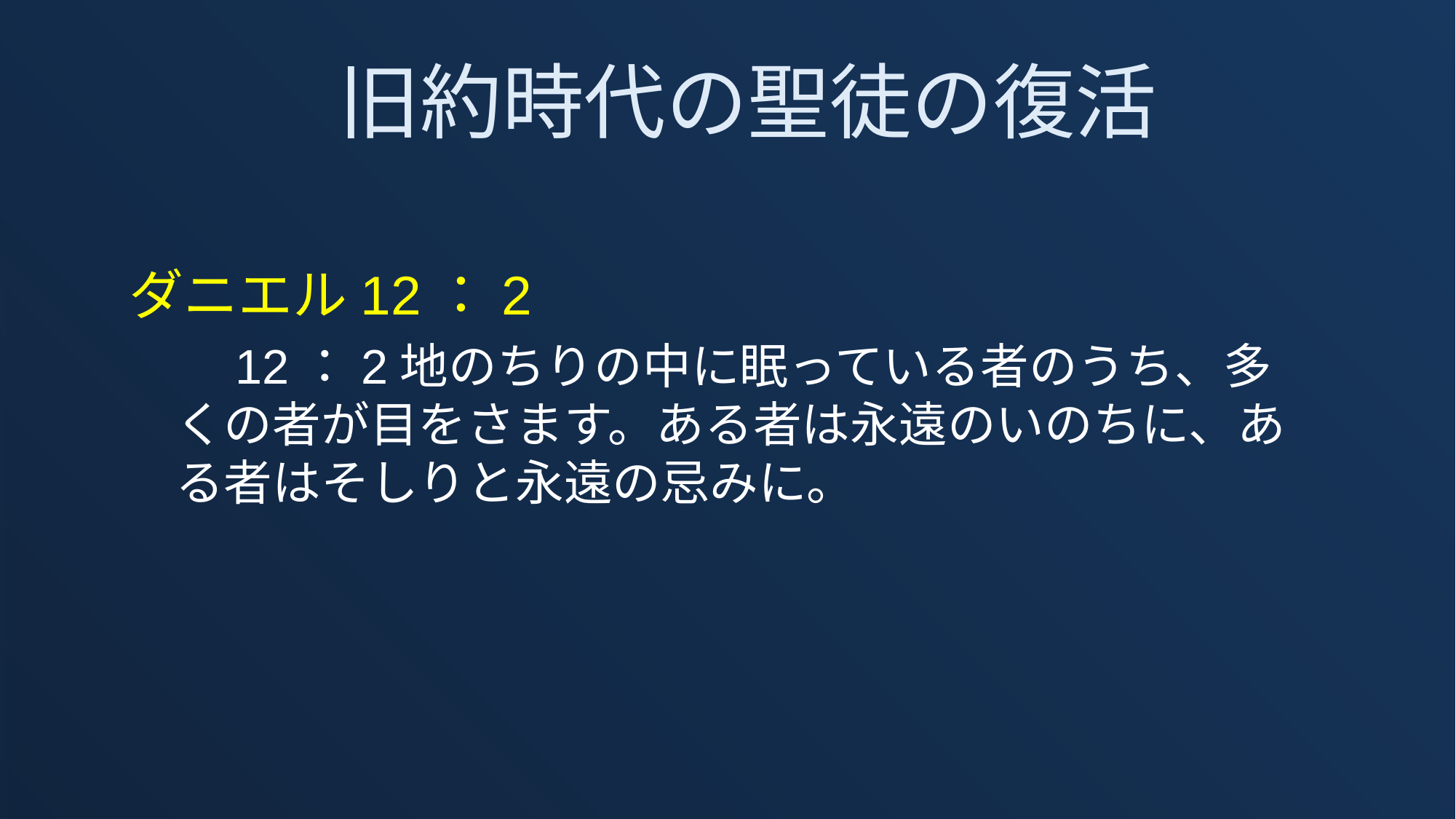

旧約時代の聖徒の復活
ダニエル12：2
　12：2地のちりの中に眠っている者のうち、多くの者が目をさます。ある者は永遠のいのちに、ある者はそしりと永遠の忌みに。